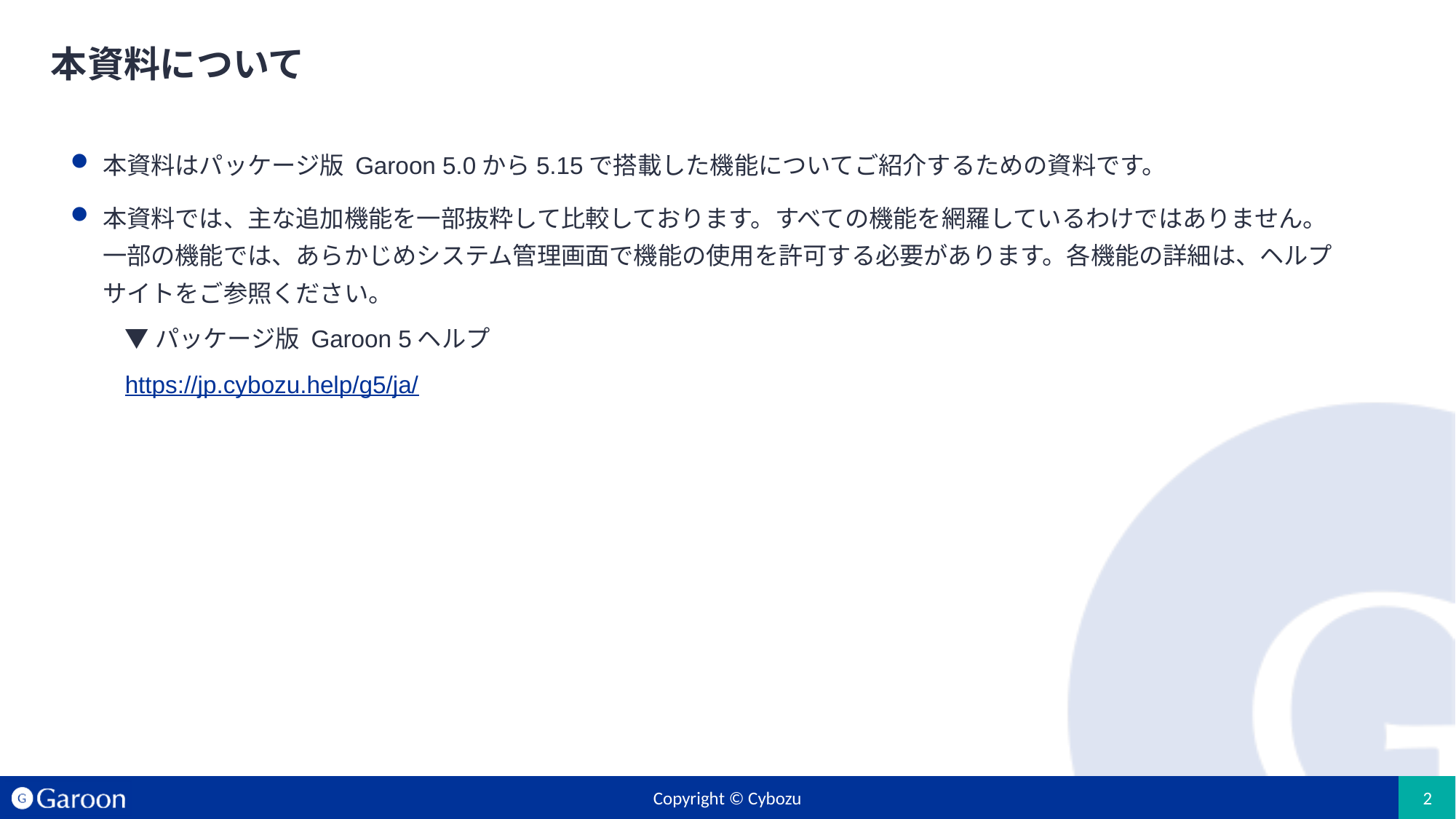

# 本資料について
本資料はパッケージ版 Garoon 5.0から5.15で搭載した機能についてご紹介するための資料です。
本資料では、主な追加機能を一部抜粋して比較しております。すべての機能を網羅しているわけではありません。一部の機能では、あらかじめシステム管理画面で機能の使用を許可する必要があります。各機能の詳細は、ヘルプサイトをご参照ください。
▼パッケージ版 Garoon 5ヘルプ
https://jp.cybozu.help/g5/ja/